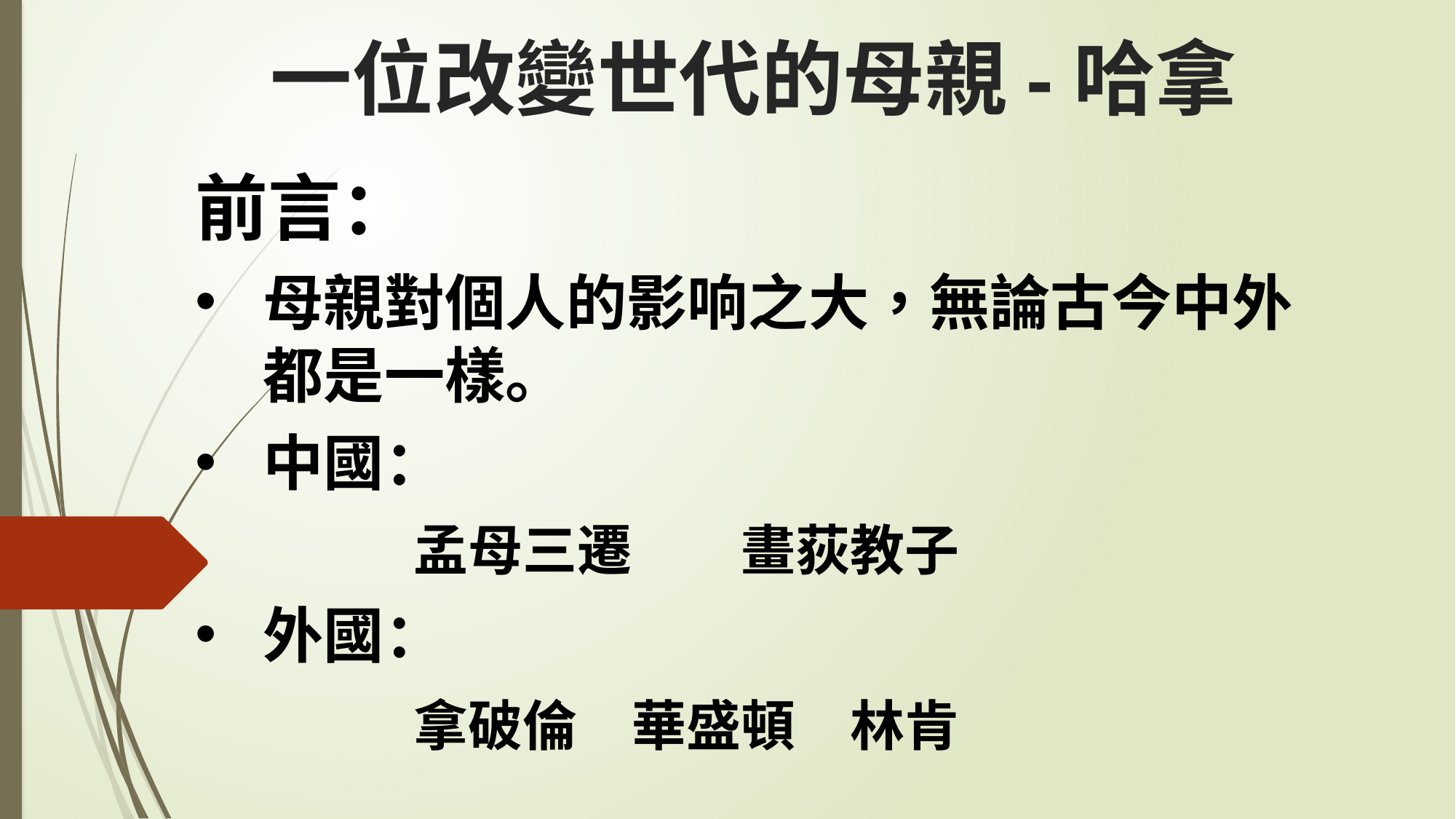

# 一位改變世代的母親-哈拿
前言：
母親對個人的影响之大，無論古今中外都是一樣。
中國：
		孟母三遷 	畫荻教子
外國：
		拿破倫	華盛頓	林肯